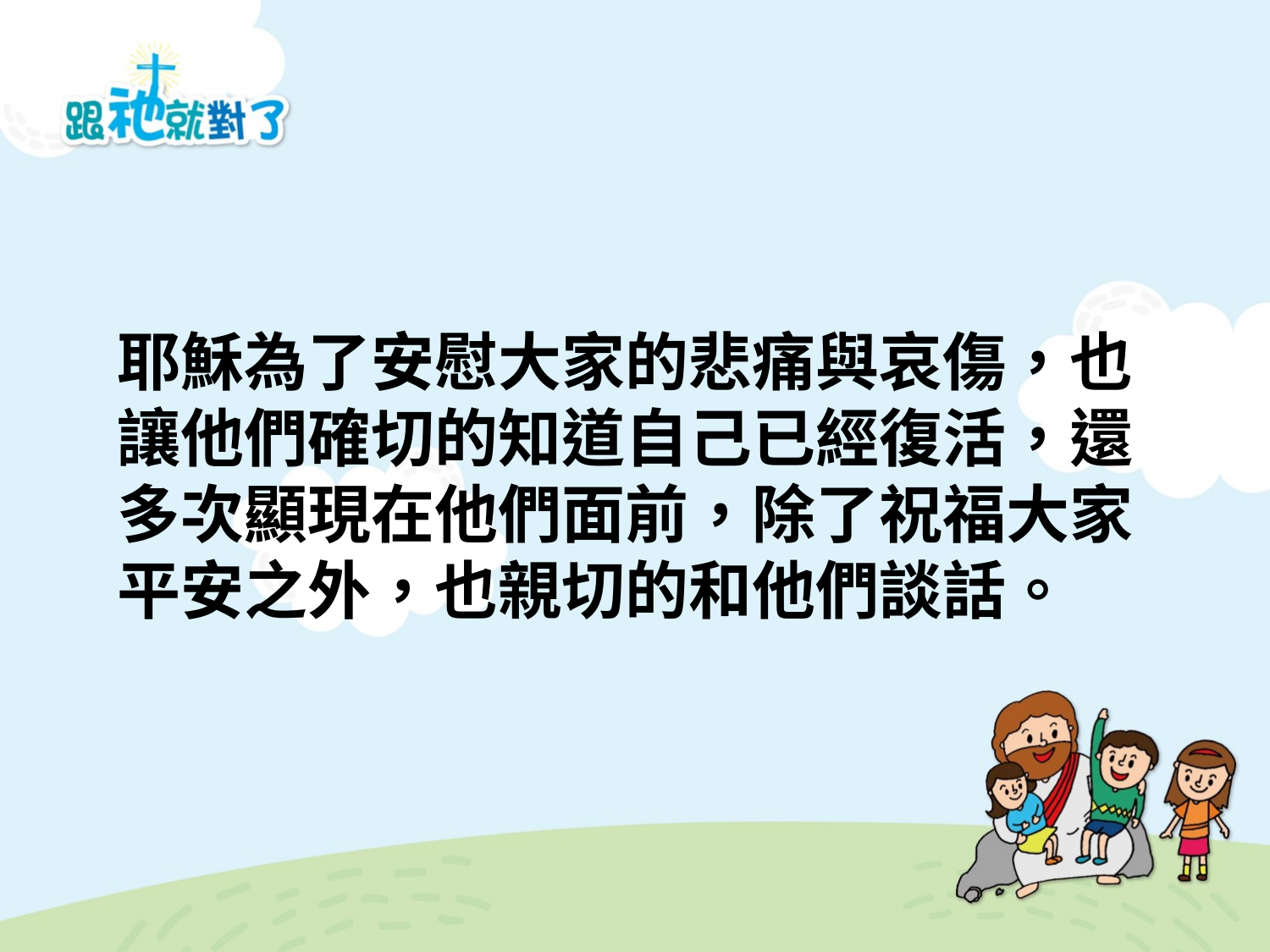

耶穌為了安慰大家的悲痛與哀傷，也讓他們確切的知道自己已經復活，還多次顯現在他們面前，除了祝福大家平安之外，也親切的和他們談話。